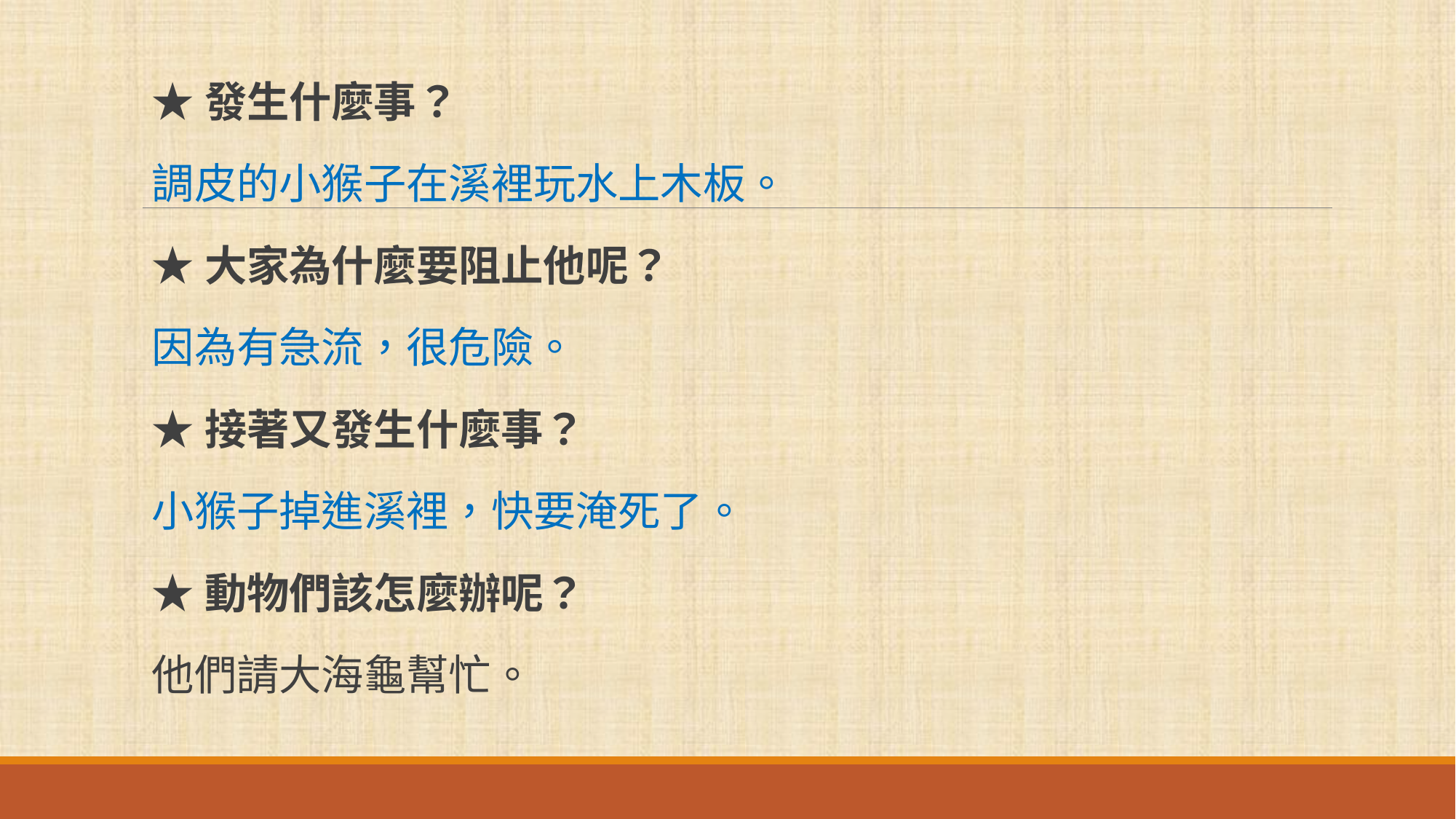

★發生什麼事？
調皮的小猴子在溪裡玩水上木板。
★大家為什麼要阻止他呢？
因為有急流，很危險。
★接著又發生什麼事？
小猴子掉進溪裡，快要淹死了。
★動物們該怎麼辦呢？
他們請大海龜幫忙。